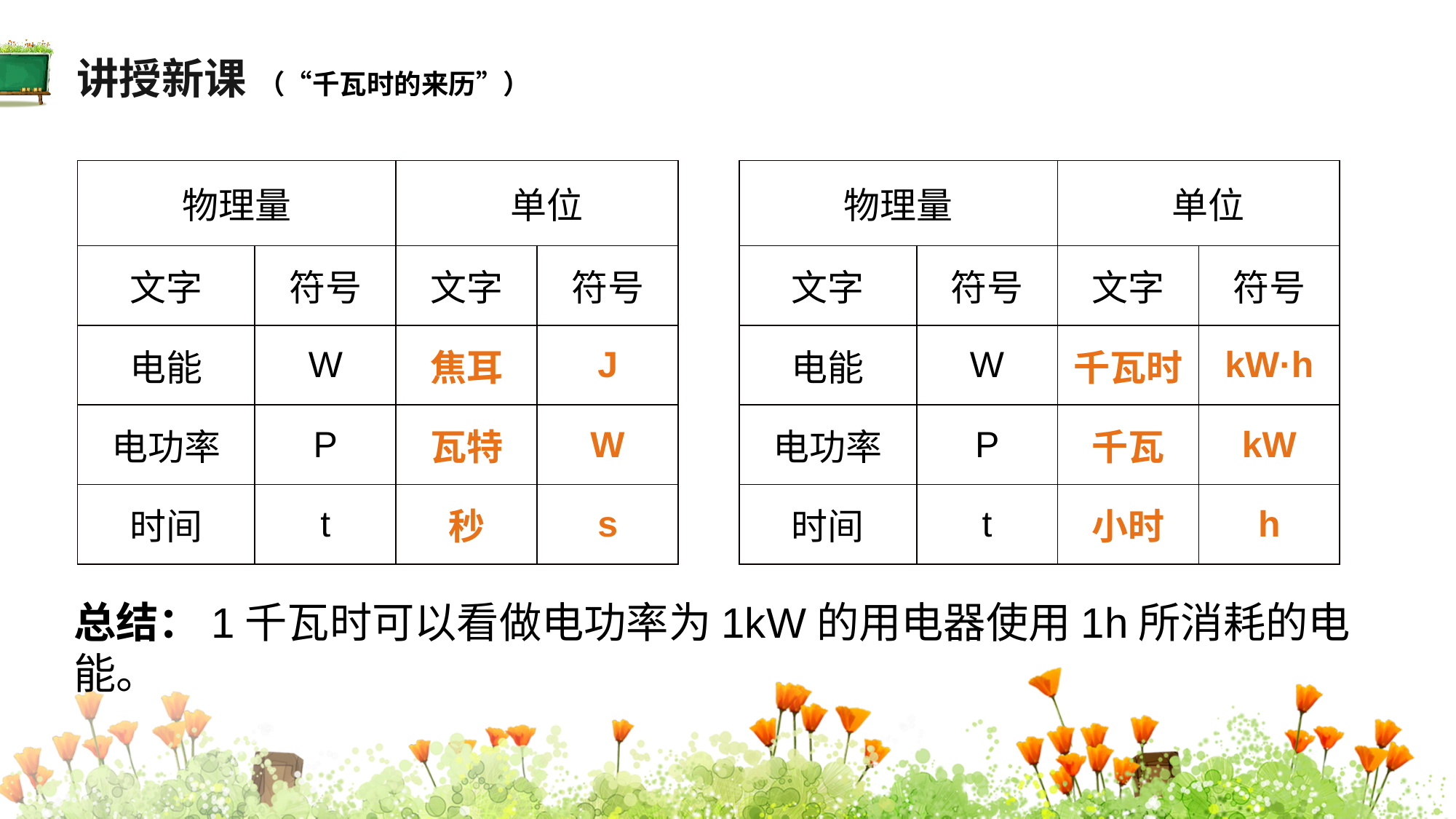

讲授新课
（“千瓦时的来历”）

| 物理量 |  | 单位 |  |
| --- | --- | --- | --- |
| 文字 | 符号 | 文字 | 符号 |
| 电能 | W | 焦耳 | J |
| 电功率 | P | 瓦特 | W |
| 时间 | t | 秒 | s |
| 物理量 |  | 单位 |  |
| --- | --- | --- | --- |
| 文字 | 符号 | 文字 | 符号 |
| 电能 | W | 千瓦时 | kW·h |
| 电功率 | P | 千瓦 | kW |
| 时间 | t | 小时 | h |
总结：1千瓦时可以看做电功率为1kW的用电器使用1h所消耗的电能。